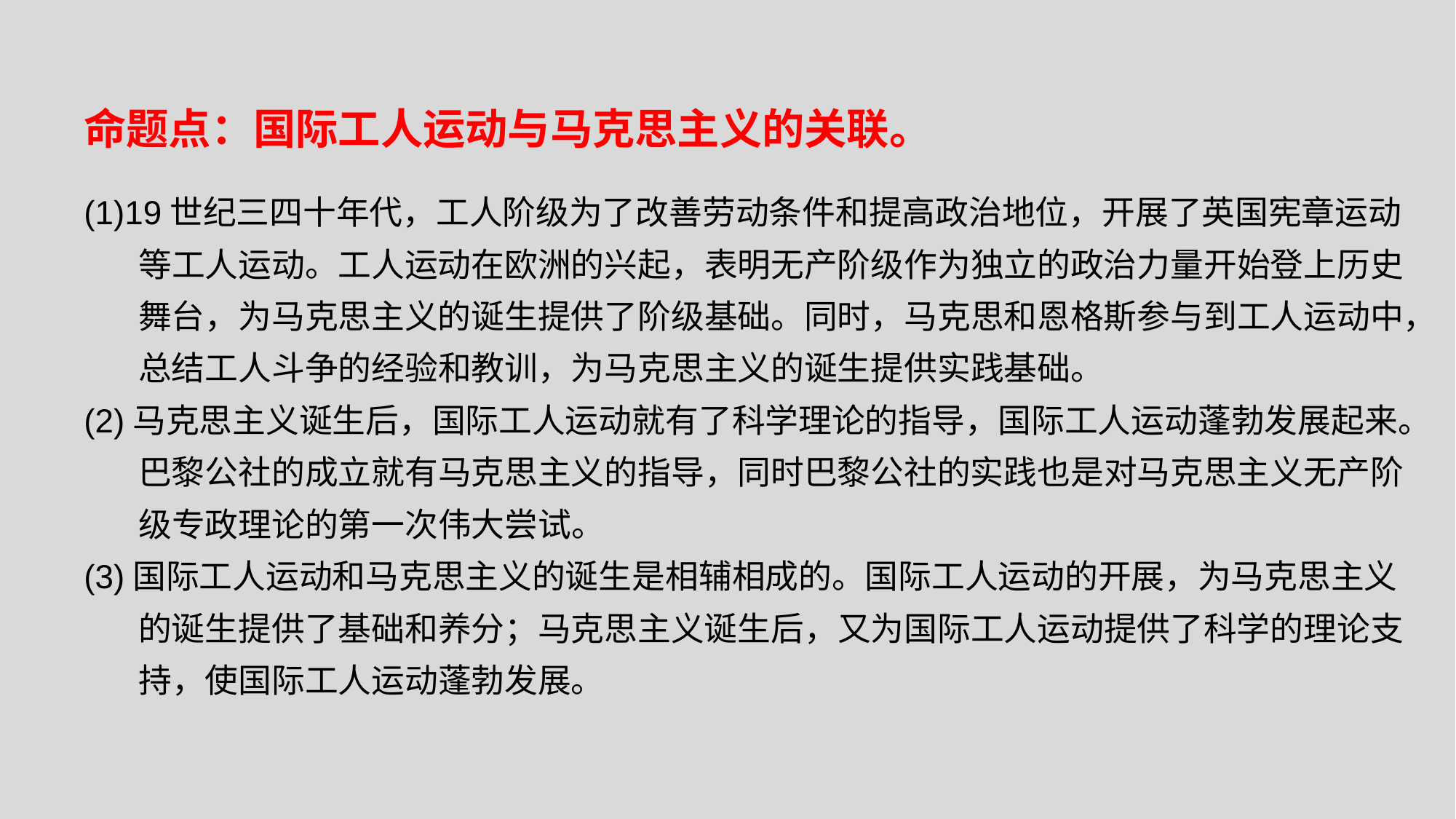

命题点：国际工人运动与马克思主义的关联。
(1)19世纪三四十年代，工人阶级为了改善劳动条件和提高政治地位，开展了英国宪章运动等工人运动。工人运动在欧洲的兴起，表明无产阶级作为独立的政治力量开始登上历史舞台，为马克思主义的诞生提供了阶级基础。同时，马克思和恩格斯参与到工人运动中，总结工人斗争的经验和教训，为马克思主义的诞生提供实践基础。
(2)马克思主义诞生后，国际工人运动就有了科学理论的指导，国际工人运动蓬勃发展起来。巴黎公社的成立就有马克思主义的指导，同时巴黎公社的实践也是对马克思主义无产阶级专政理论的第一次伟大尝试。
(3)国际工人运动和马克思主义的诞生是相辅相成的。国际工人运动的开展，为马克思主义的诞生提供了基础和养分；马克思主义诞生后，又为国际工人运动提供了科学的理论支持，使国际工人运动蓬勃发展。